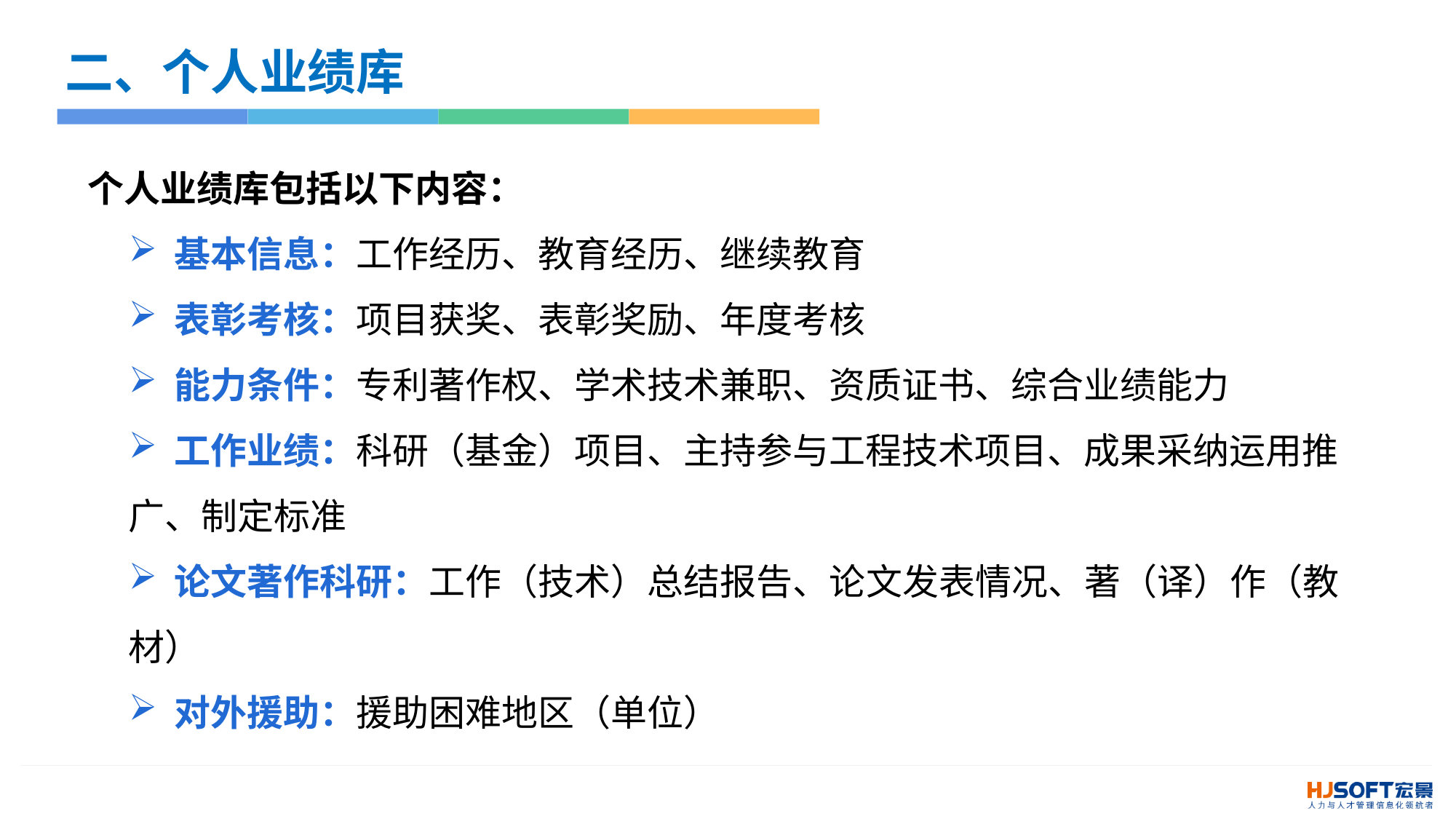

二、个人业绩库

个人业绩库包括以下内容：
 基本信息：工作经历、教育经历、继续教育
 表彰考核：项目获奖、表彰奖励、年度考核
 能力条件：专利著作权、学术技术兼职、资质证书、综合业绩能力
 工作业绩：科研（基金）项目、主持参与工程技术项目、成果采纳运用推广、制定标准
 论文著作科研：工作（技术）总结报告、论文发表情况、著（译）作（教材）
 对外援助：援助困难地区（单位）